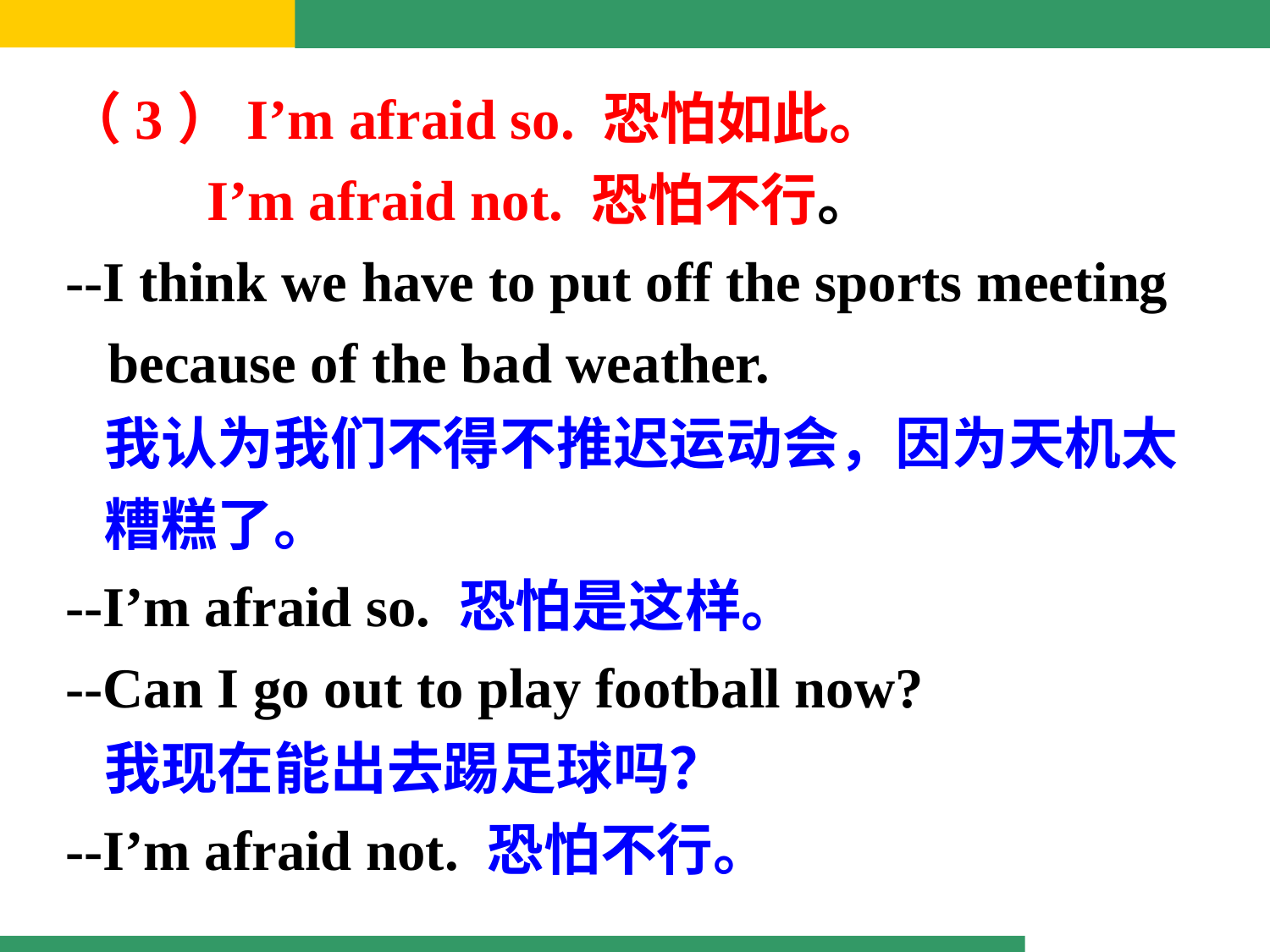

（3）I’m afraid so. 恐怕如此。
          I’m afraid not. 恐怕不行。
--I think we have to put off the sports meeting
   because of the bad weather.
  我认为我们不得不推迟运动会，因为天机太
  糟糕了。
--I’m afraid so. 恐怕是这样。
--Can I go out to play football now?
  我现在能出去踢足球吗？
--I’m afraid not. 恐怕不行。